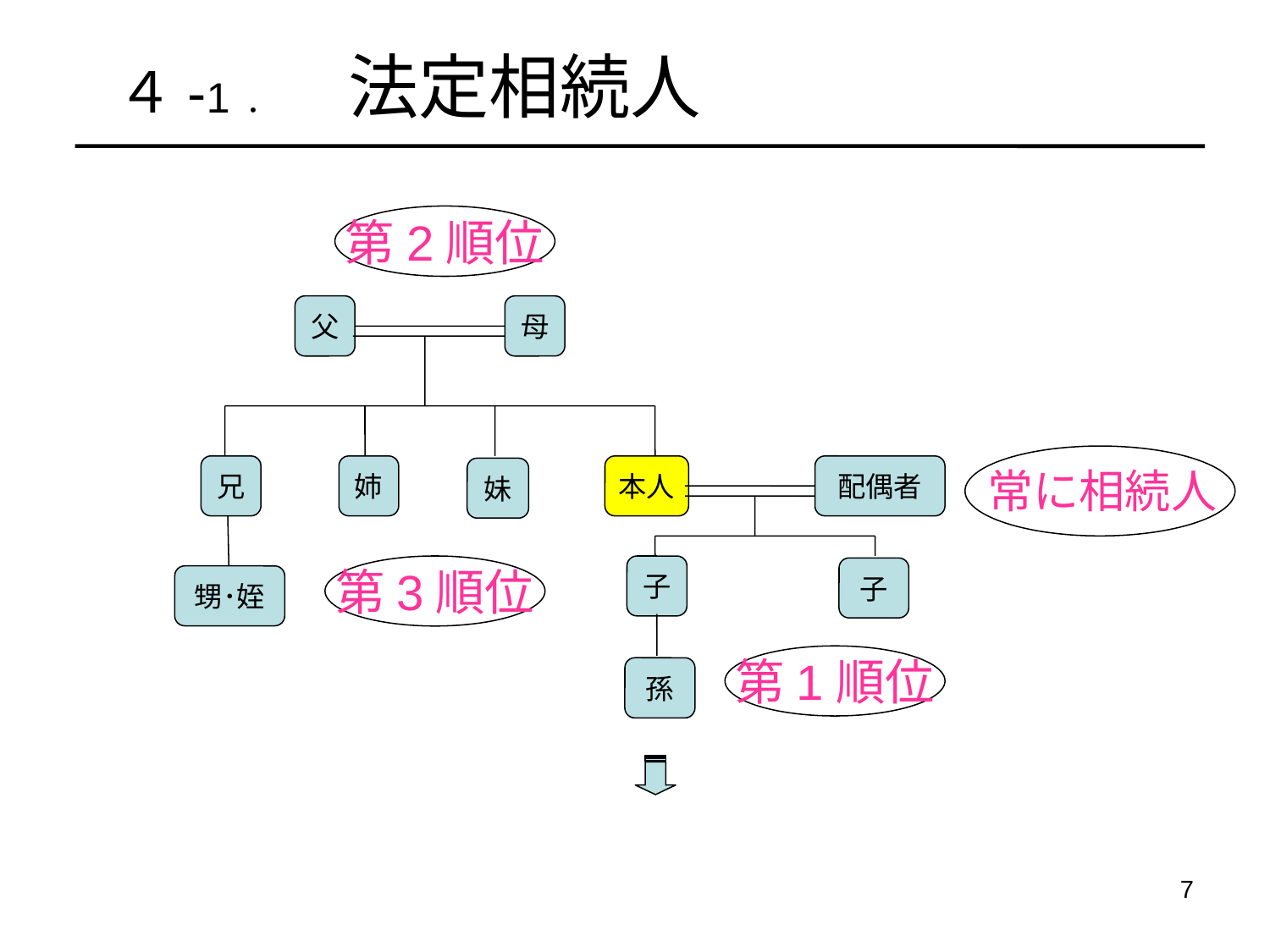

４-1 ．　法定相続人

父
母
兄
姉
本人
配偶者
妹
子
子
甥･姪
孫
第2順位

常に相続人

第3順位

第1順位

7